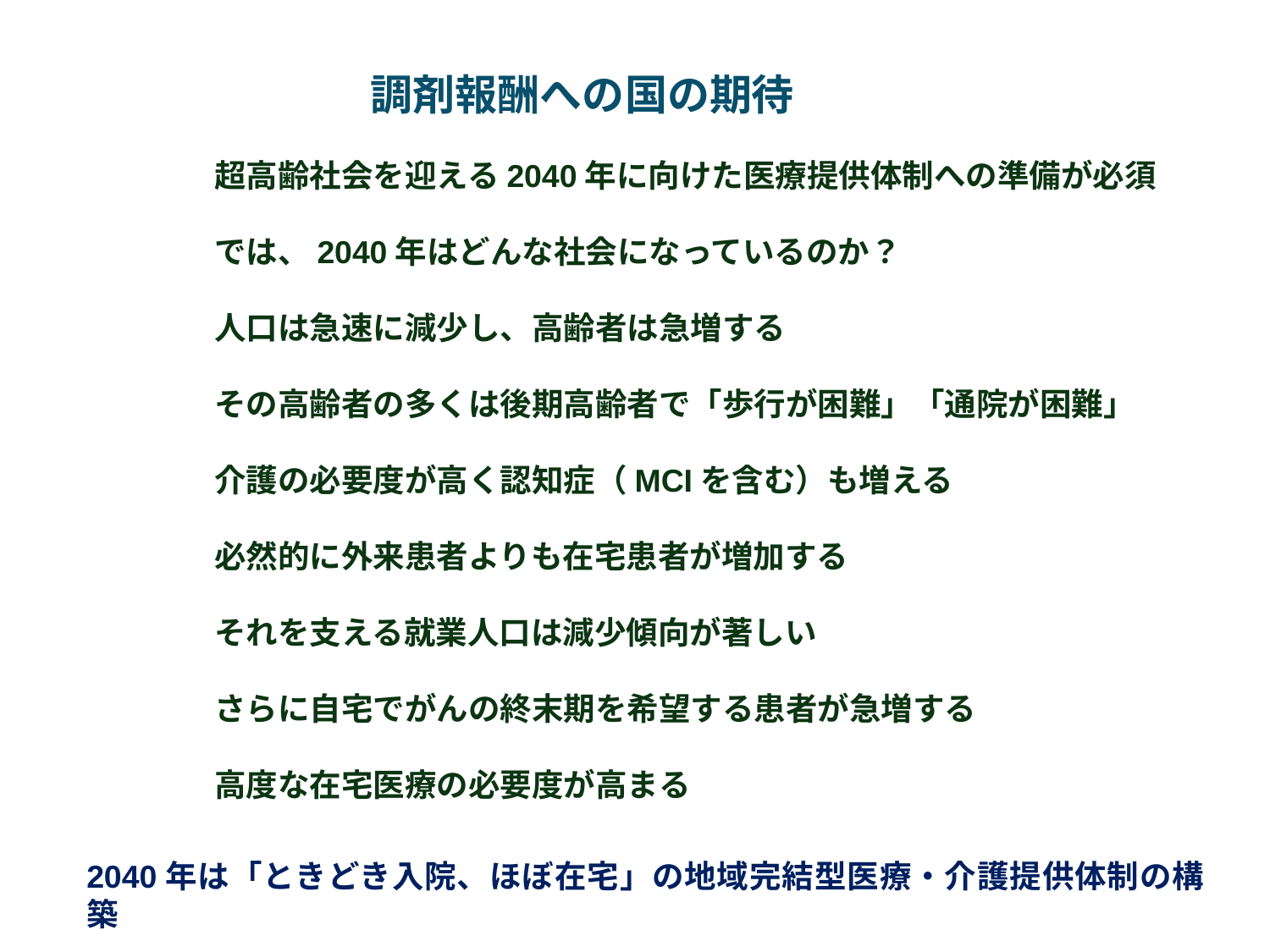

調剤報酬への国の期待
超高齢社会を迎える2040年に向けた医療提供体制への準備が必須

では、2040年はどんな社会になっているのか？

人口は急速に減少し、高齢者は急増する

その高齢者の多くは後期高齢者で「歩行が困難」「通院が困難」

介護の必要度が高く認知症（MCIを含む）も増える

必然的に外来患者よりも在宅患者が増加する

それを支える就業人口は減少傾向が著しい

さらに自宅でがんの終末期を希望する患者が急増する

高度な在宅医療の必要度が高まる

2040年は「ときどき入院、ほぼ在宅」の地域完結型医療・介護提供体制の構築